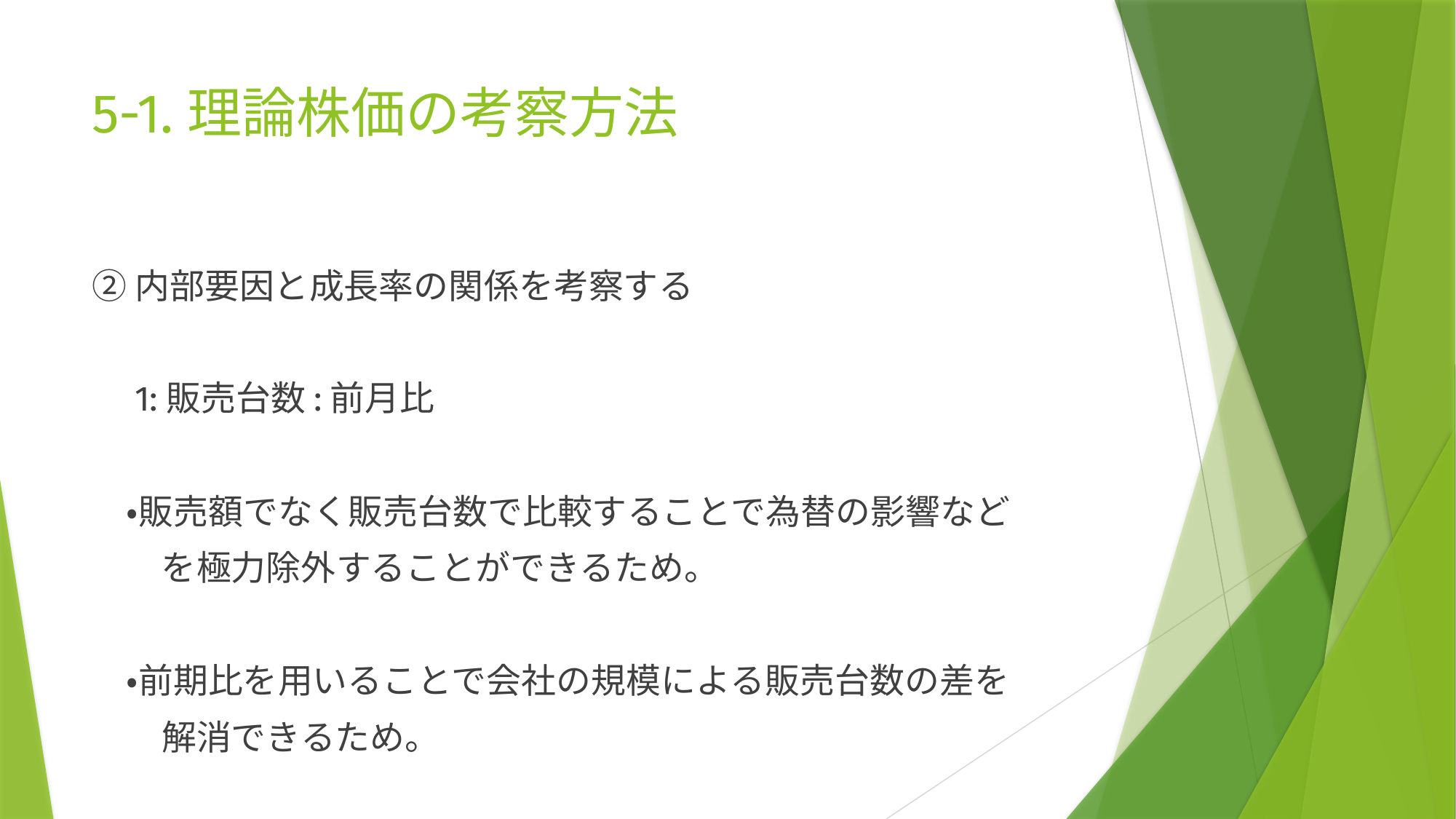

# 5-1.理論株価の考察方法
②内部要因と成長率の関係を考察する

　1:販売台数:前月比

　・販売額でなく販売台数で比較することで為替の影響など
　　を極力除外することができるため。

　・前期比を用いることで会社の規模による販売台数の差を
　　解消できるため。